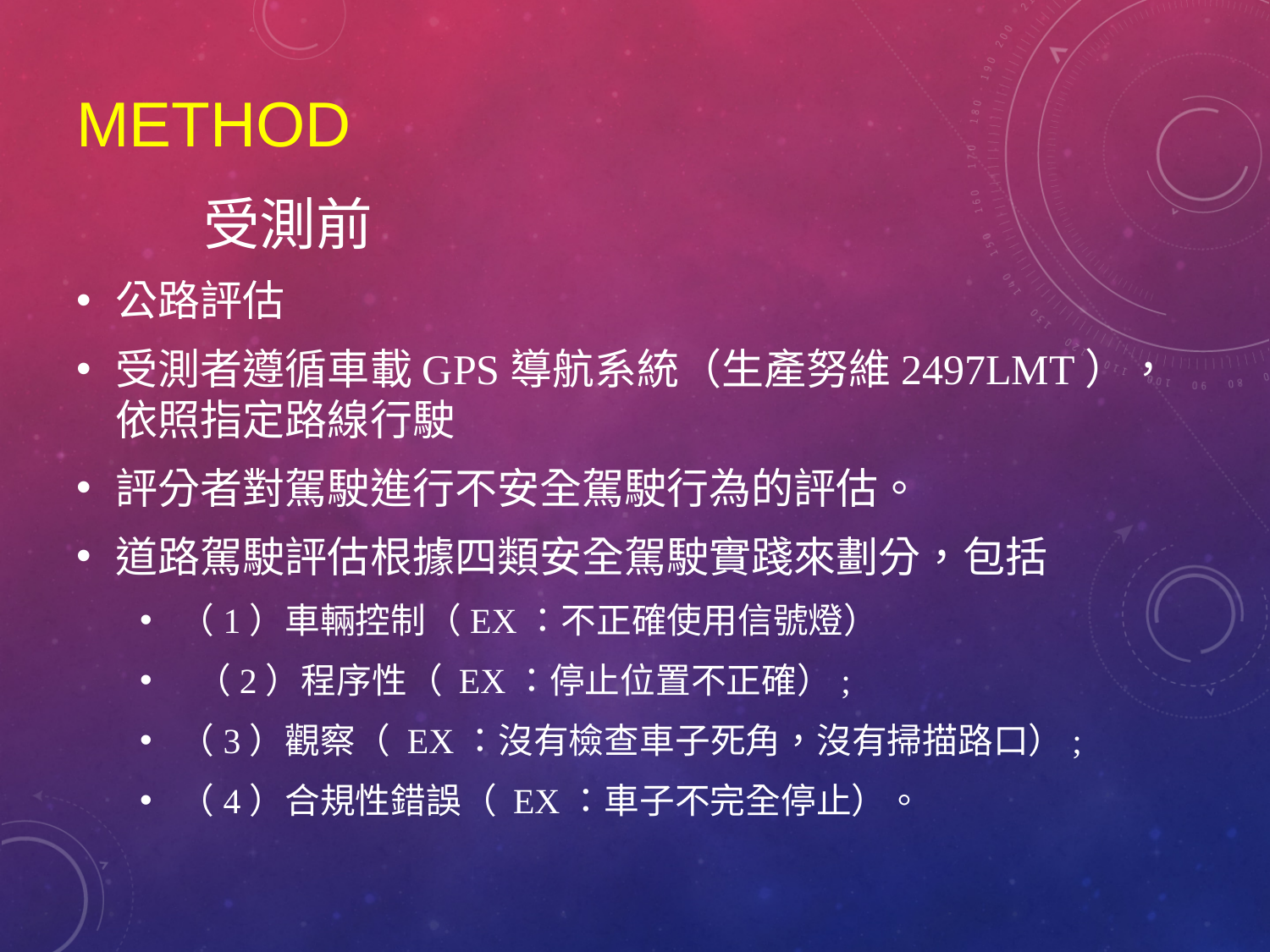

# Method
	受測前
公路評估
受測者遵循車載GPS導航系統（生產努維2497LMT），依照指定路線行駛
評分者對駕駛進行不安全駕駛行為的評估。
道路駕駛評估根據四類安全駕駛實踐來劃分，包括
（1）車輛控制（EX：不正確使用信號燈）
 （2）程序性（ EX：停止位置不正確）;
（3）觀察（ EX：沒有檢查車子死角，沒有掃描路口）;
（4）合規性錯誤（ EX：車子不完全停止）。